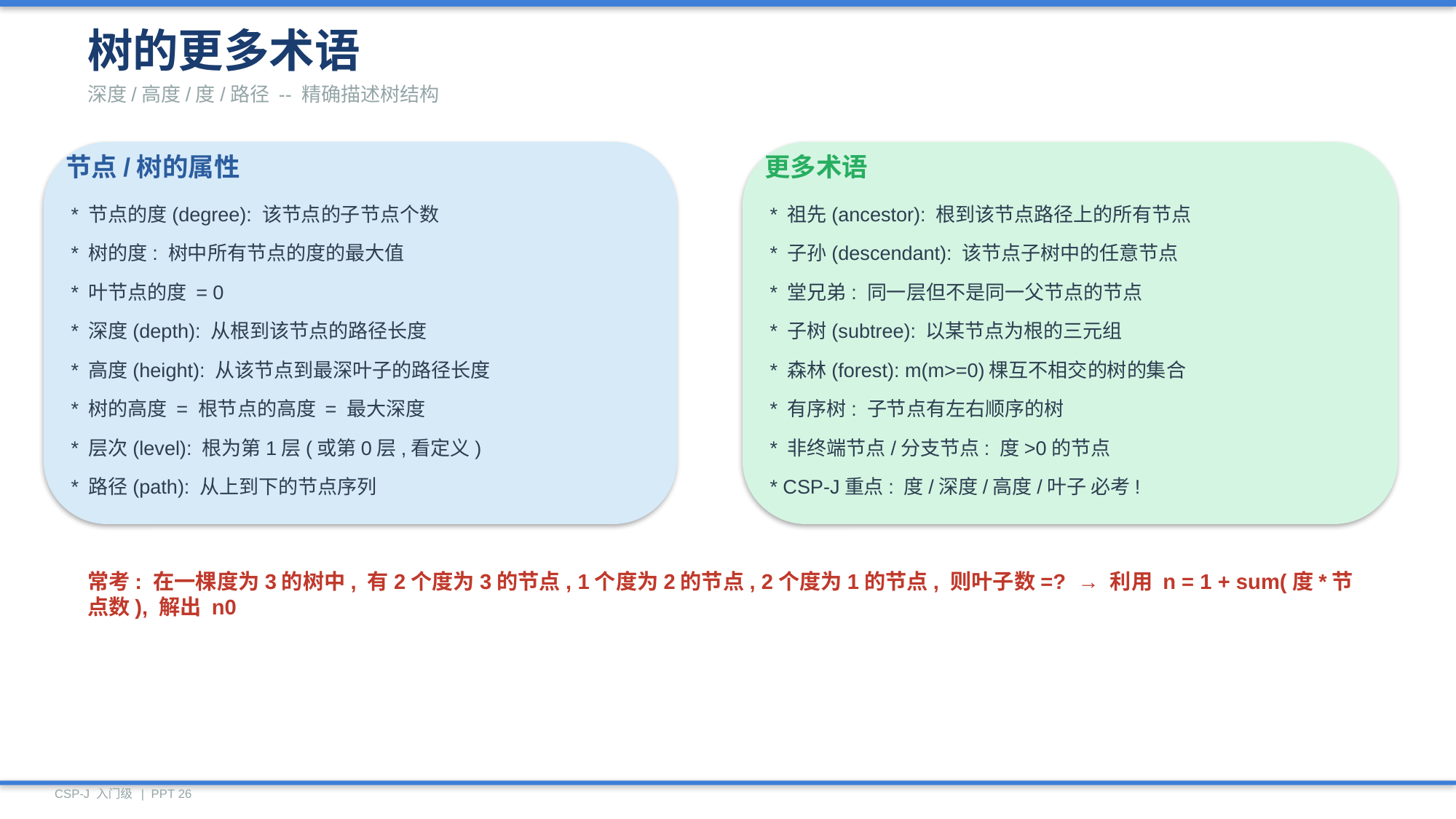

树的更多术语
深度/高度/度/路径 -- 精确描述树结构

节点/树的属性
更多术语
* 节点的度(degree): 该节点的子节点个数
* 祖先(ancestor): 根到该节点路径上的所有节点
* 树的度: 树中所有节点的度的最大值
* 子孙(descendant): 该节点子树中的任意节点
* 叶节点的度 = 0
* 堂兄弟: 同一层但不是同一父节点的节点
* 深度(depth): 从根到该节点的路径长度
* 子树(subtree): 以某节点为根的三元组
* 高度(height): 从该节点到最深叶子的路径长度
* 森林(forest): m(m>=0)棵互不相交的树的集合
* 树的高度 = 根节点的高度 = 最大深度
* 有序树: 子节点有左右顺序的树
* 层次(level): 根为第1层(或第0层,看定义)
* 非终端节点/分支节点: 度>0的节点
* 路径(path): 从上到下的节点序列
* CSP-J重点: 度/深度/高度/叶子 必考!
常考: 在一棵度为3的树中, 有2个度为3的节点, 1个度为2的节点, 2个度为1的节点, 则叶子数=?  → 利用 n = 1 + sum(度*节点数), 解出 n0

CSP-J 入门级  |  PPT 26